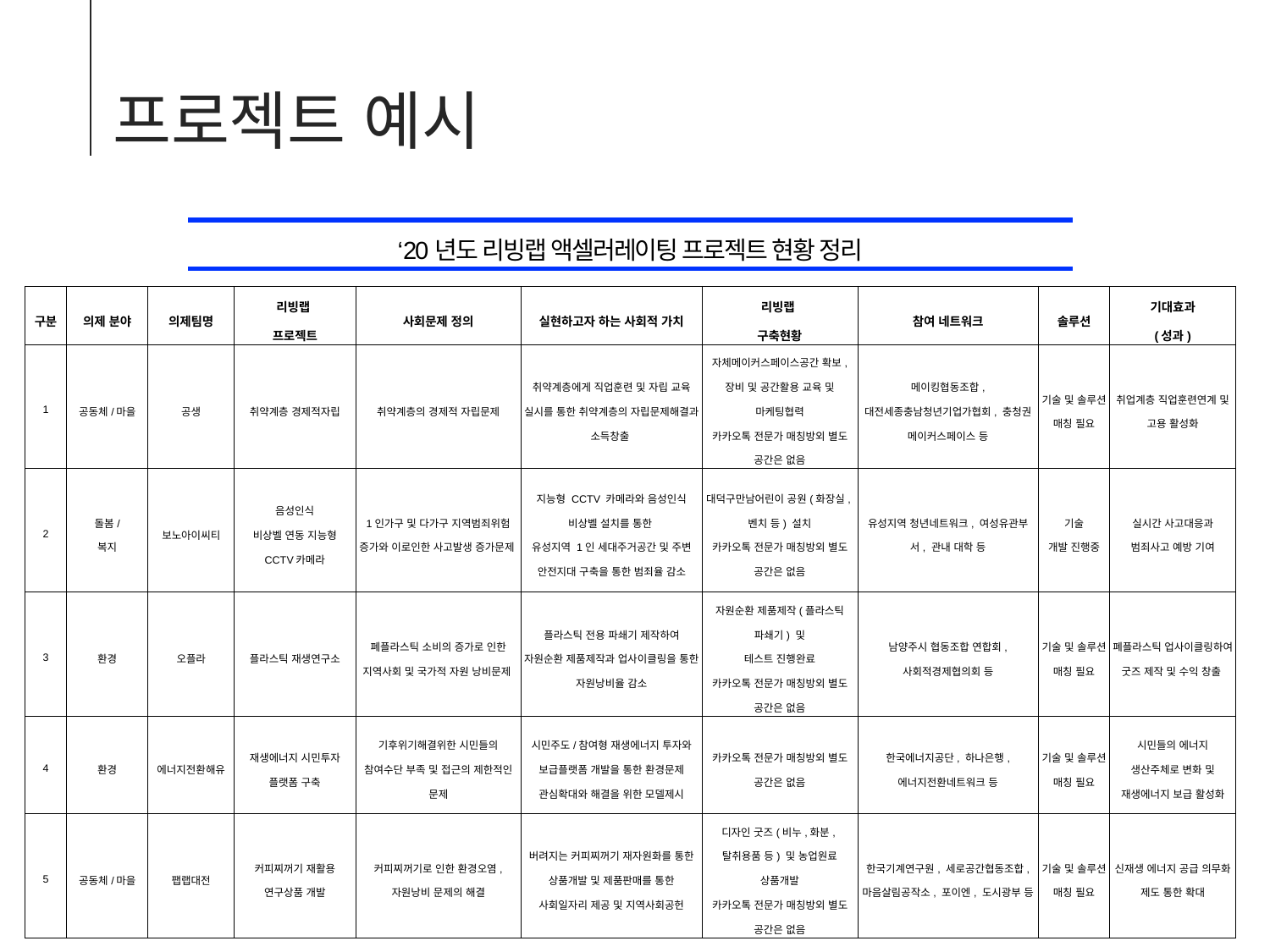

프로젝트 예시
| ‘20년도 리빙랩 액셀러레이팅 프로젝트 현황 정리 |
| --- |
| 구분 | 의제 분야 | 의제팀명 | 리빙랩 프로젝트 | 사회문제 정의 | 실현하고자 하는 사회적 가치 | 리빙랩 구축현황 | 참여 네트워크 | 솔루션 | 기대효과 (성과) |
| --- | --- | --- | --- | --- | --- | --- | --- | --- | --- |
| 1 | 공동체/마을 | 공생 | 취약계층 경제적자립 | 취약계층의 경제적 자립문제 | 취약계층에게 직업훈련 및 자립 교육 실시를 통한 취약계층의 자립문제해결과 소득창출 | 자체메이커스페이스공간 확보, 장비 및 공간활용 교육 및 마케팅협력 카카오톡 전문가 매칭방외 별도 공간은 없음 | 메이킹협동조합, 대전세종충남청년기업가협회, 충청권 메이커스페이스 등 | 기술 및 솔루션 매칭 필요 | 취업계층 직업훈련연계 및 고용 활성화 |
| 2 | 돌봄/ 복지 | 보노아이씨티 | 음성인식 비상벨 연동 지능형 CCTV카메라 | 1인가구 및 다가구 지역범죄위험 증가와 이로인한 사고발생 증가문제 | 지능형 CCTV 카메라와 음성인식 비상벨 설치를 통한 유성지역 1인 세대주거공간 및 주변 안전지대 구축을 통한 범죄율 감소 | 대덕구만남어린이 공원(화장실,벤치 등) 설치 카카오톡 전문가 매칭방외 별도 공간은 없음 | 유성지역 청년네트워크, 여성유관부서, 관내 대학 등 | 기술 개발 진행중 | 실시간 사고대응과 범죄사고 예방 기여 |
| 3 | 환경 | 오플라 | 플라스틱 재생연구소 | 폐플라스틱 소비의 증가로 인한 지역사회 및 국가적 자원 낭비문제 | 플라스틱 전용 파쇄기 제작하여 자원순환 제품제작과 업사이클링을 통한 자원낭비율 감소 | 자원순환 제품제작(플라스틱 파쇄기) 및 테스트 진행완료 카카오톡 전문가 매칭방외 별도 공간은 없음 | 남양주시 협동조합 연합회, 사회적경제협의회 등 | 기술 및 솔루션 매칭 필요 | 폐플라스틱 업사이클링하여 굿즈 제작 및 수익 창출 |
| 4 | 환경 | 에너지전환해유 | 재생에너지 시민투자 플랫폼 구축 | 기후위기해결위한 시민들의 참여수단 부족 및 접근의 제한적인 문제 | 시민주도/참여형 재생에너지 투자와 보급플랫폼 개발을 통한 환경문제 관심확대와 해결을 위한 모델제시 | 카카오톡 전문가 매칭방외 별도 공간은 없음 | 한국에너지공단, 하나은행, 에너지전환네트워크 등 | 기술 및 솔루션 매칭 필요 | 시민들의 에너지 생산주체로 변화 및 재생에너지 보급 활성화 |
| 5 | 공동체/마을 | 팹랩대전 | 커피찌꺼기 재활용 연구상품 개발 | 커피찌꺼기로 인한 환경오염, 자원낭비 문제의 해결 | 버려지는 커피찌꺼기 재자원화를 통한 상품개발 및 제품판매를 통한 사회일자리 제공 및 지역사회공헌 | 디자인 굿즈(비누,화분,탈취용품 등) 및 농업원료 상품개발 카카오톡 전문가 매칭방외 별도 공간은 없음 | 한국기계연구원, 세로공간협동조합, 마음살림공작소, 포이엔, 도시광부 등 | 기술 및 솔루션 매칭 필요 | 신재생 에너지 공급 의무화 제도 통한 확대 |